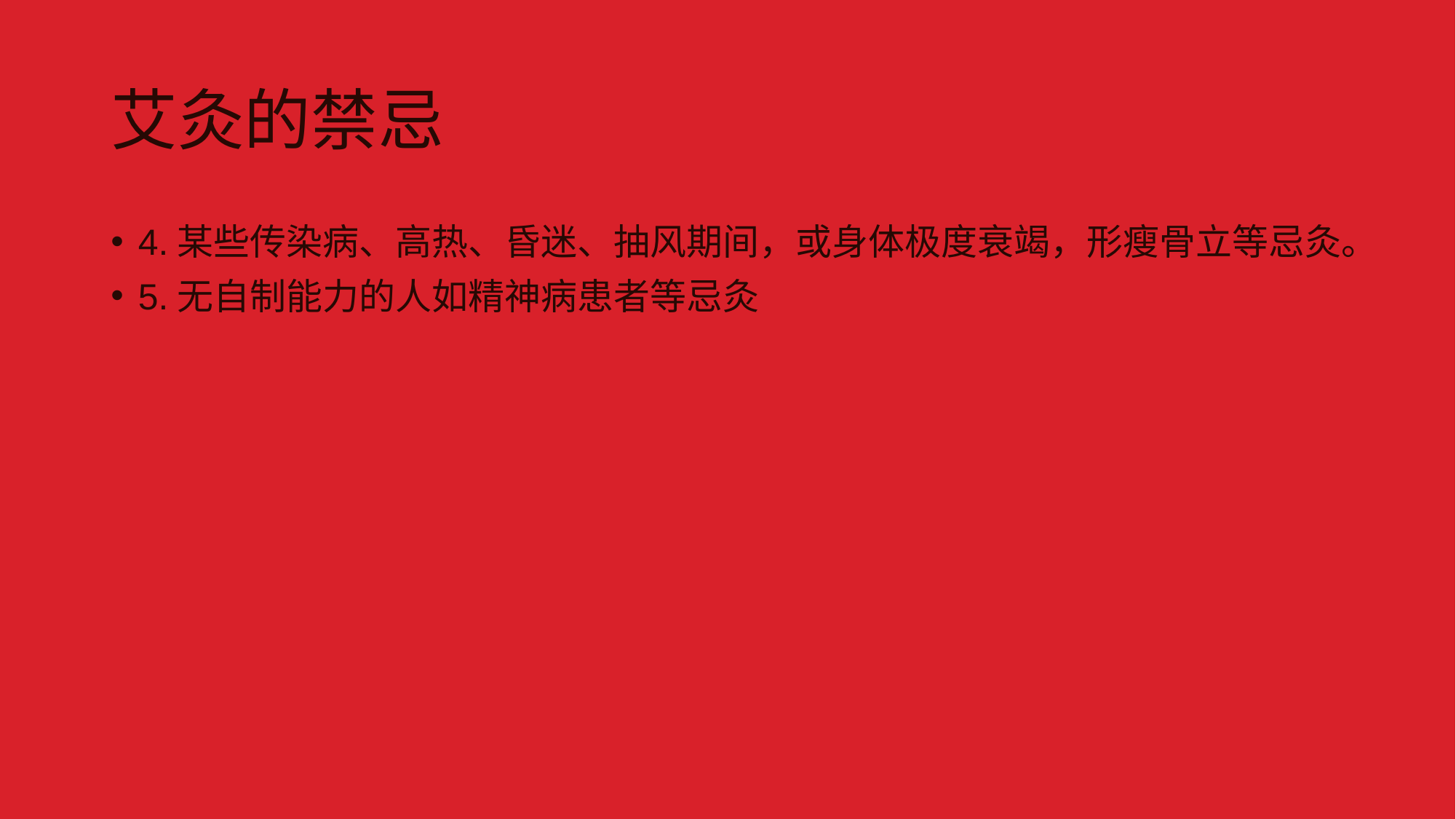

# 艾灸的禁忌
4.某些传染病、高热、昏迷、抽风期间，或身体极度衰竭，形瘦骨立等忌灸。
5.无自制能力的人如精神病患者等忌灸